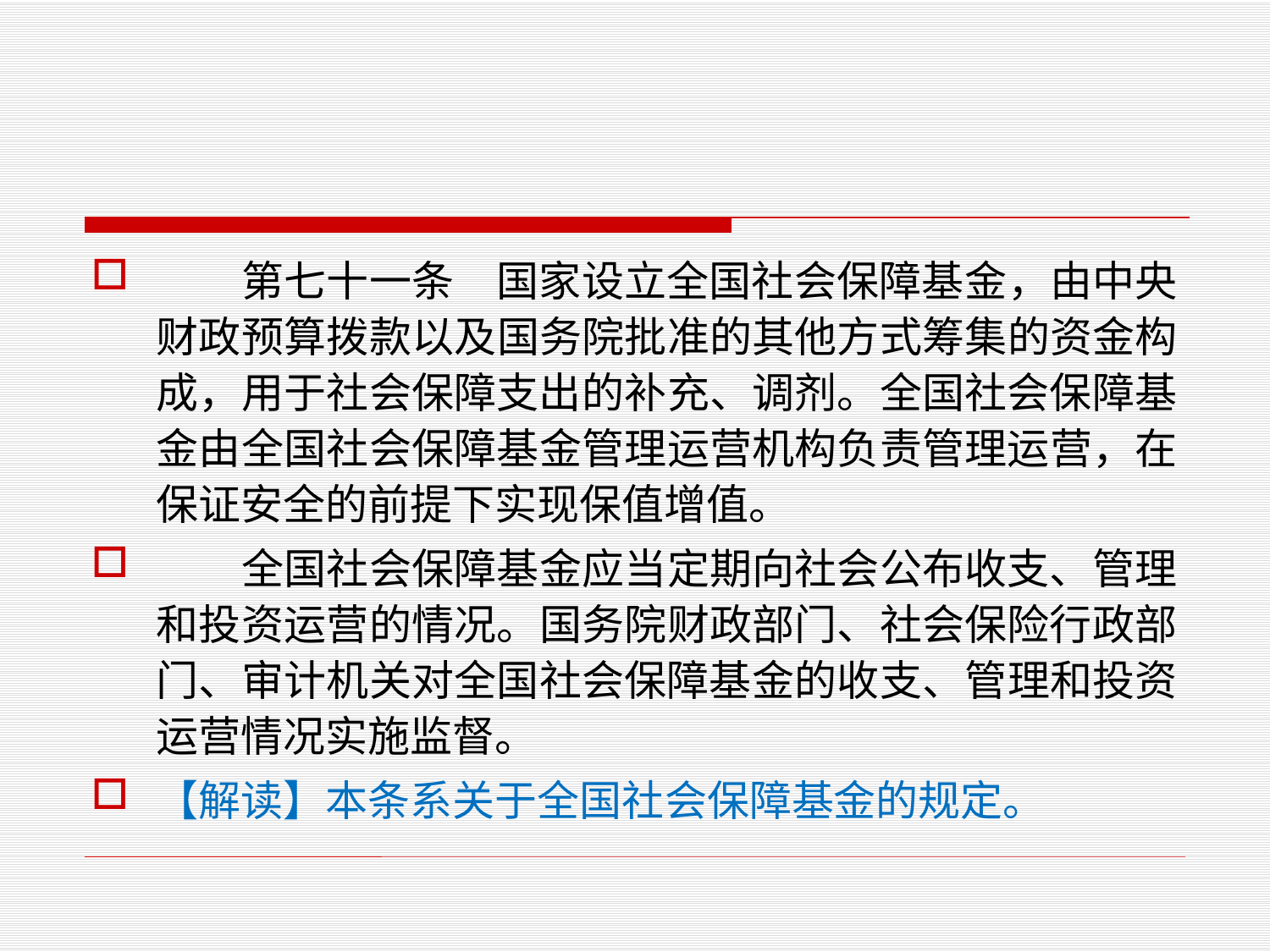

第七十一条　国家设立全国社会保障基金，由中央财政预算拨款以及国务院批准的其他方式筹集的资金构成，用于社会保障支出的补充、调剂。全国社会保障基金由全国社会保障基金管理运营机构负责管理运营，在保证安全的前提下实现保值增值。
　　全国社会保障基金应当定期向社会公布收支、管理和投资运营的情况。国务院财政部门、社会保险行政部门、审计机关对全国社会保障基金的收支、管理和投资运营情况实施监督。
【解读】本条系关于全国社会保障基金的规定。